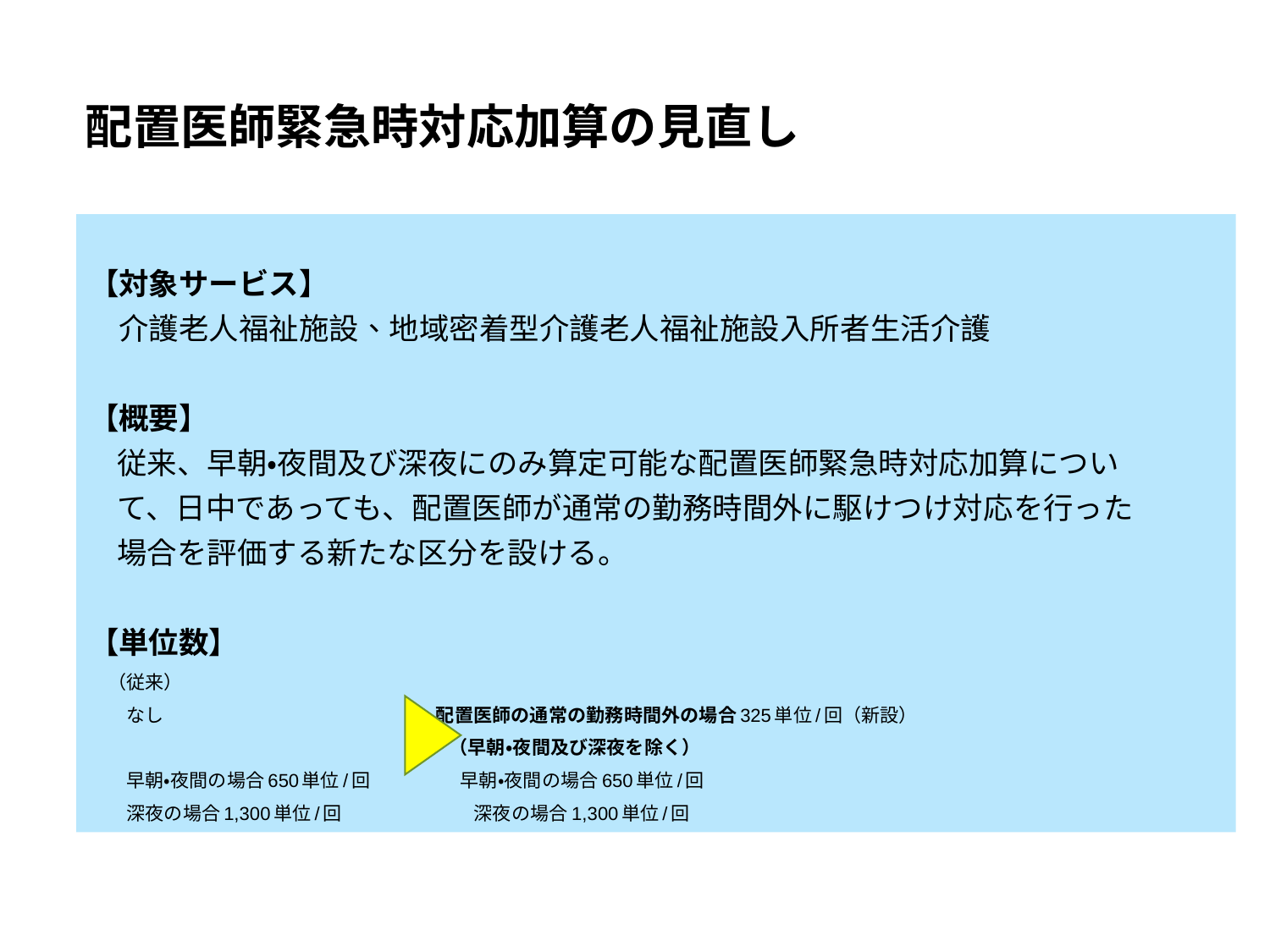

# 配置医師緊急時対応加算の見直し

【対象サービス】
　介護老人福祉施設、地域密着型介護老人福祉施設入所者生活介護

【概要】
従来、早朝・夜間及び深夜にのみ算定可能な配置医師緊急時対応加算につい
て、日中であっても、配置医師が通常の勤務時間外に駆けつけ対応を行った
場合を評価する新たな区分を設ける。

【単位数】
　（従来）
　　なし　　　　　　　                                 配置医師の通常の勤務時間外の場合325単位/回（新設）
　　　　　　　　　　　　　　　　              （早朝・夜間及び深夜を除く）
　　早朝・夜間の場合650単位/回　　        　早朝・夜間の場合650単位/回
　　深夜の場合1,300単位/回　　　　　         深夜の場合1,300単位/回